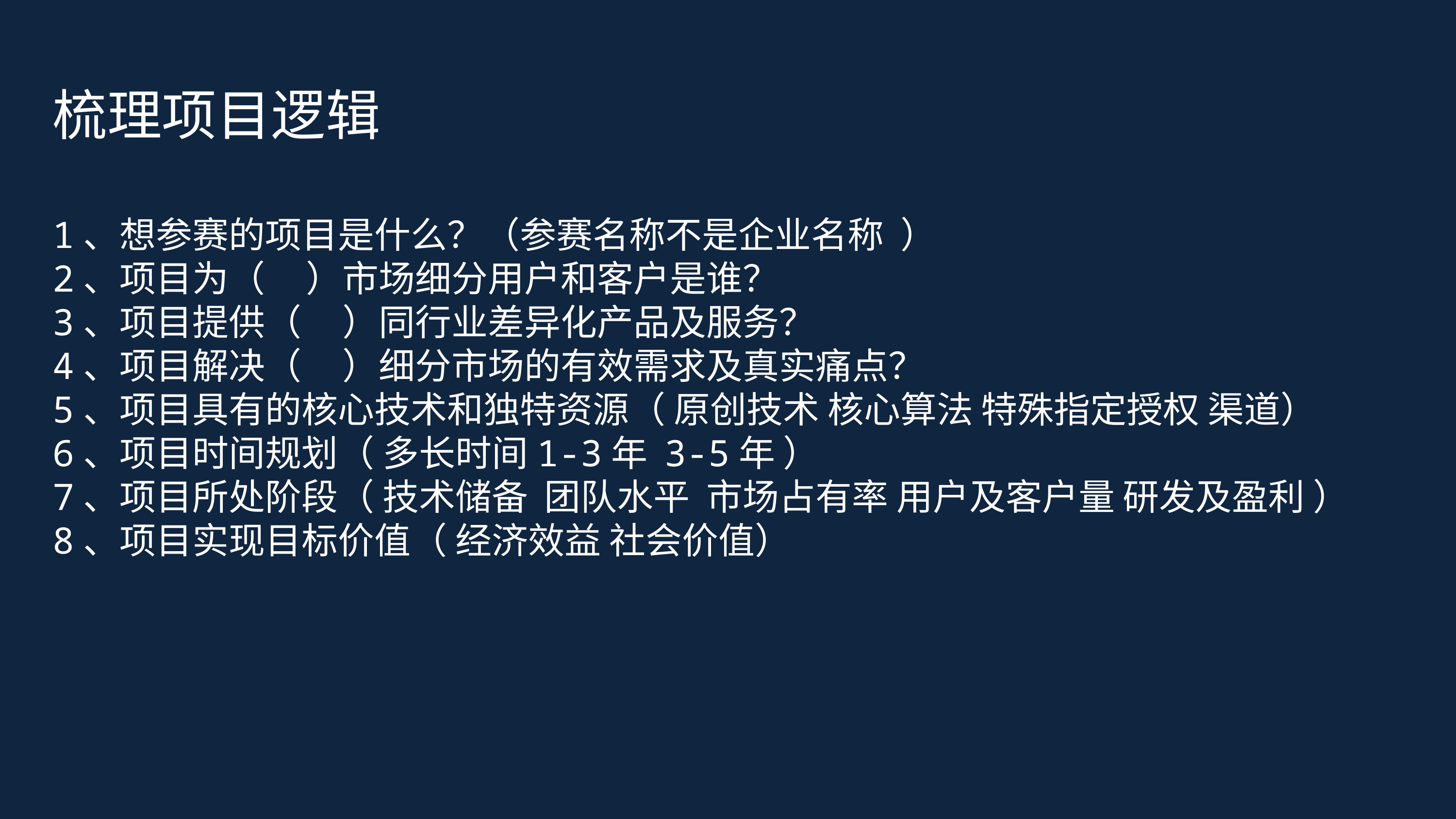

梳理项目逻辑

1、想参赛的项目是什么？（参赛名称不是企业名称  ）
2、项目为（     ）市场细分用户和客户是谁？
3、项目提供（     ）同行业差异化产品及服务？
4、项目解决（     ）细分市场的有效需求及真实痛点？
5、项目具有的核心技术和独特资源（ 原创技术 核心算法 特殊指定授权 渠道）
6、项目时间规划（ 多长时间1-3年 3-5年 ）
7、项目所处阶段（ 技术储备  团队水平  市场占有率 用户及客户量 研发及盈利 ）
8、项目实现目标价值（ 经济效益 社会价值）